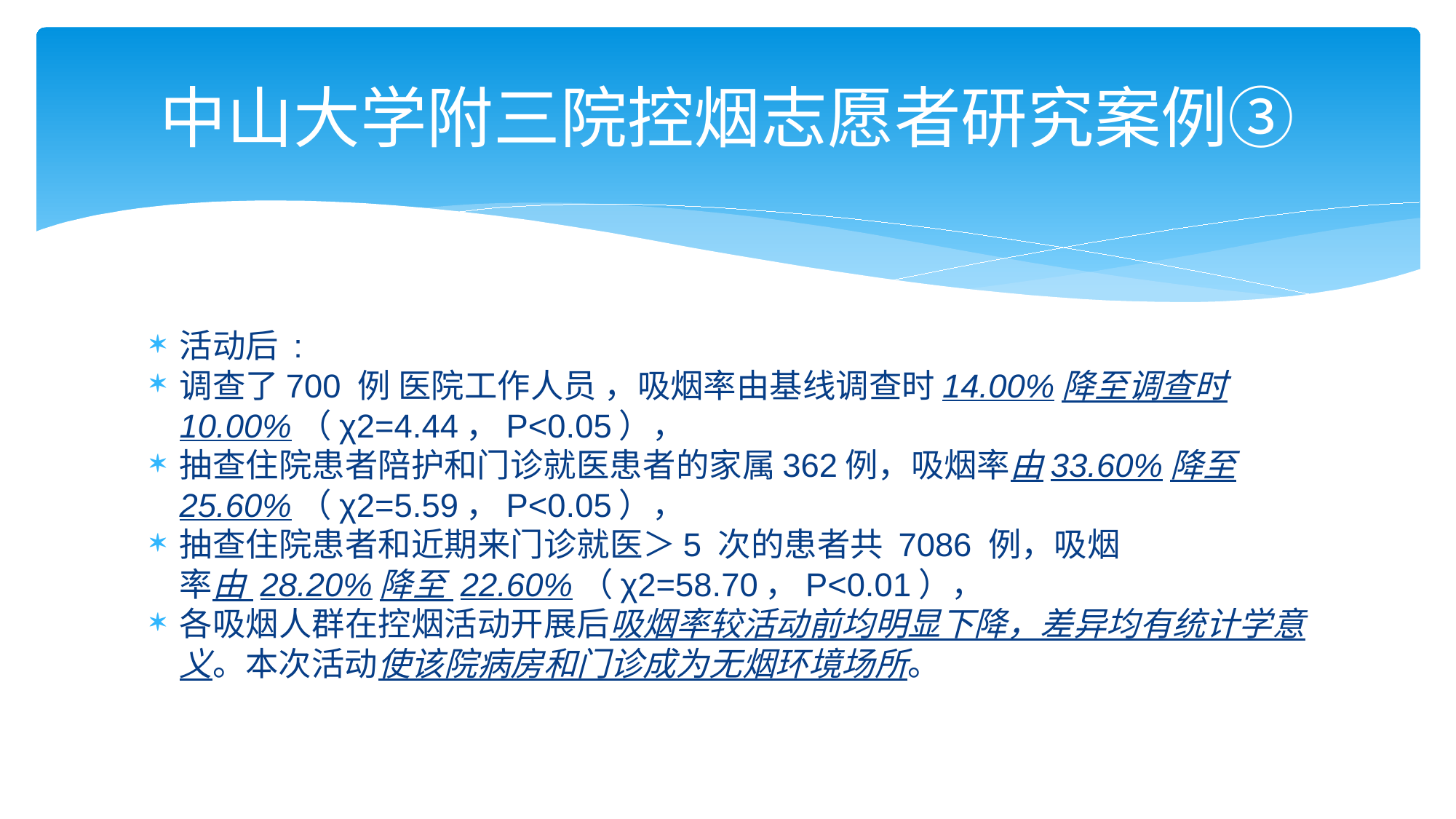

# 中山大学附三院控烟志愿者研究案例③
活动后 :
调查了700 例 医院工作人员 ，吸烟率由基线调查时14.00%降至调查时 10.00%（χ2=4.44，P<0.05），
抽查住院患者陪护和门诊就医患者的家属362例，吸烟率由33.60%降至25.60%（χ2=5.59，P<0.05），
抽查住院患者和近期来门诊就医＞5 次的患者共 7086 例，吸烟
率由 28.20%降至 22.60%（χ2=58.70，P<0.01），
各吸烟人群在控烟活动开展后吸烟率较活动前均明显下降，差异均有统计学意义。本次活动使该院病房和门诊成为无烟环境场所。